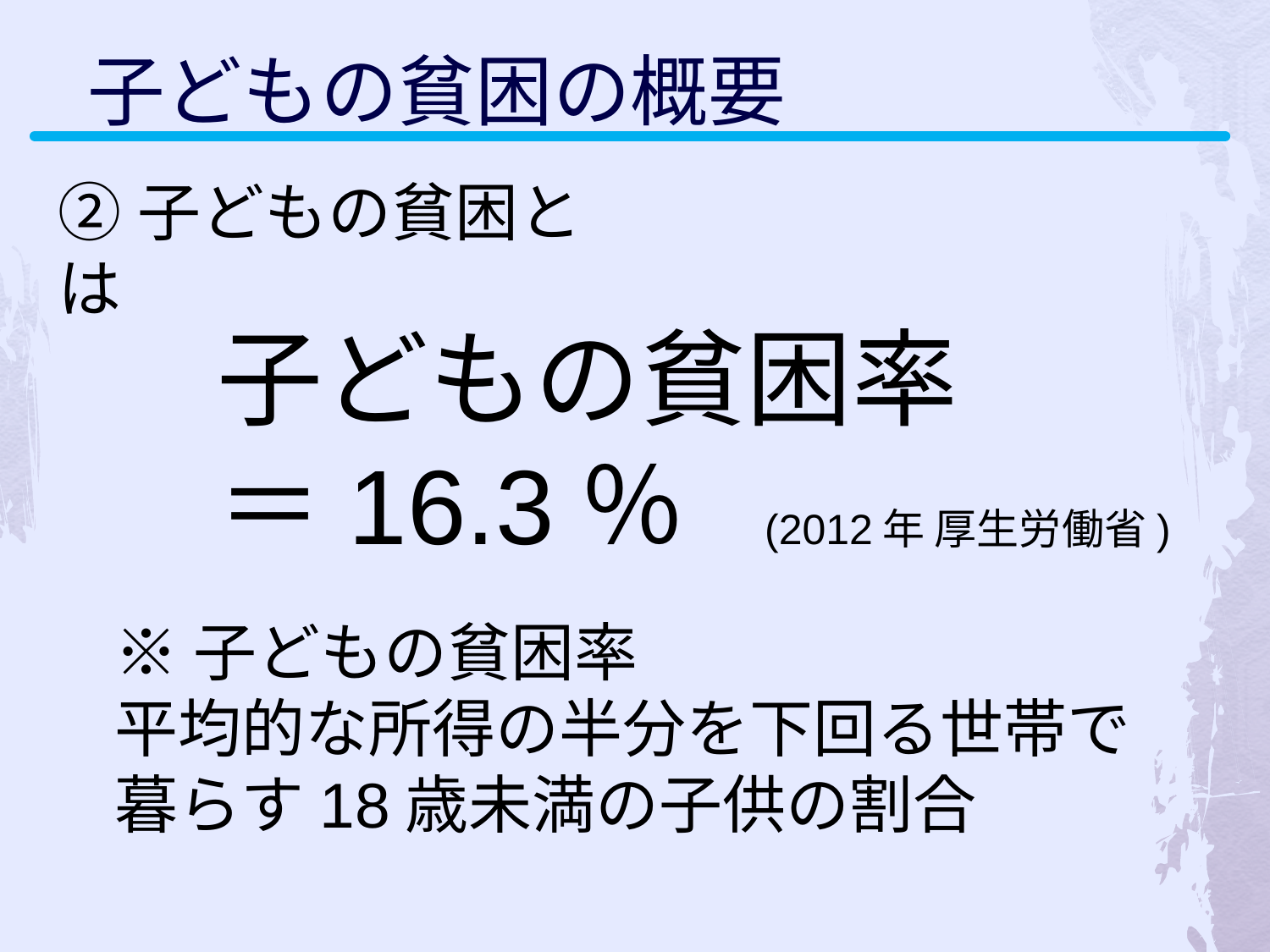

子どもの貧困の概要
②子どもの貧困とは
子どもの貧困率
＝16.3％　(2012年 厚生労働省)
※子どもの貧困率
平均的な所得の半分を下回る世帯で
暮らす18歳未満の子供の割合